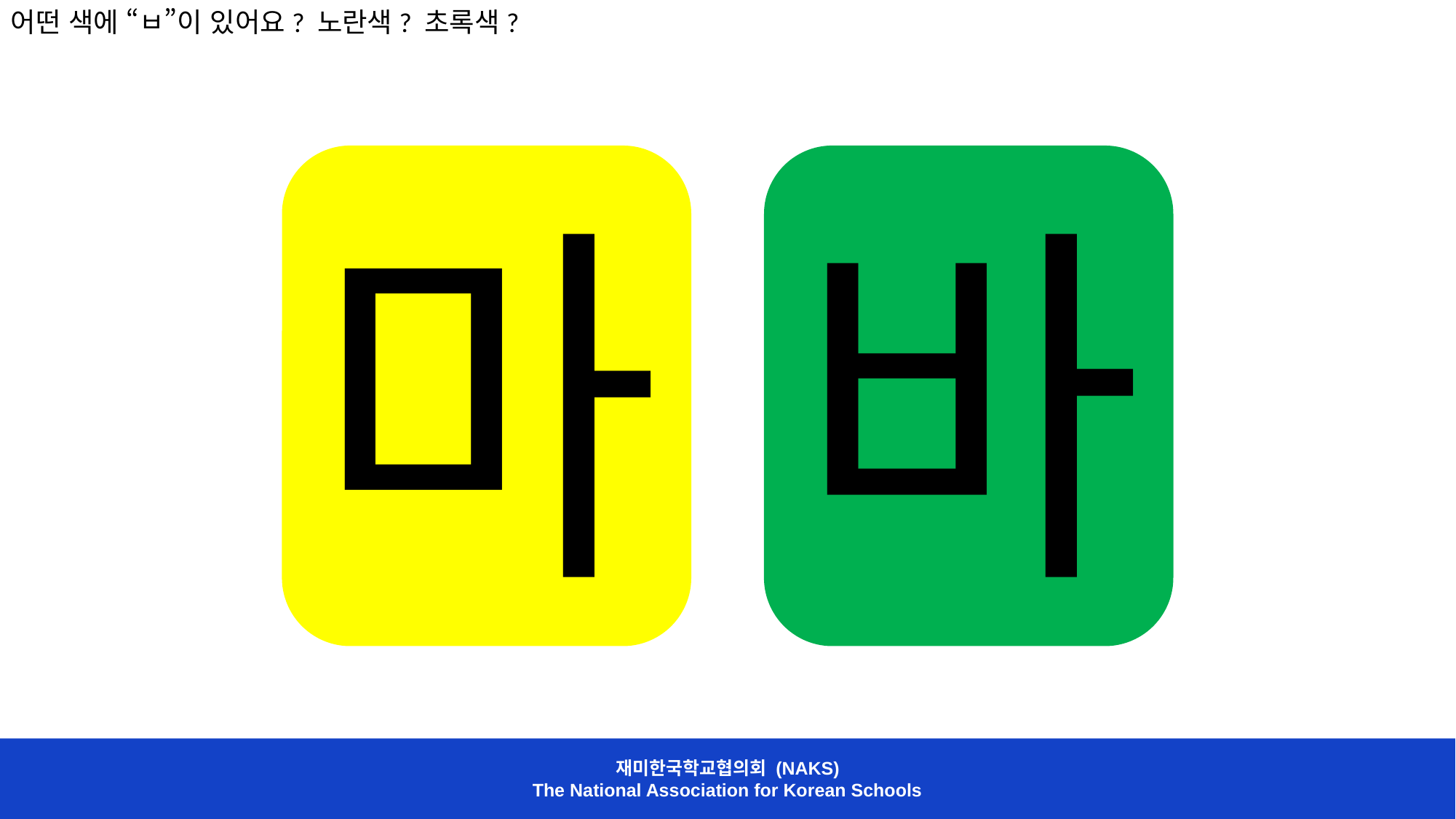

어떤 색에 “ㅂ”이 있어요? 노란색? 초록색?
마
바
재미한국학교협의회 (NAKS)
The National Association for Korean Schools